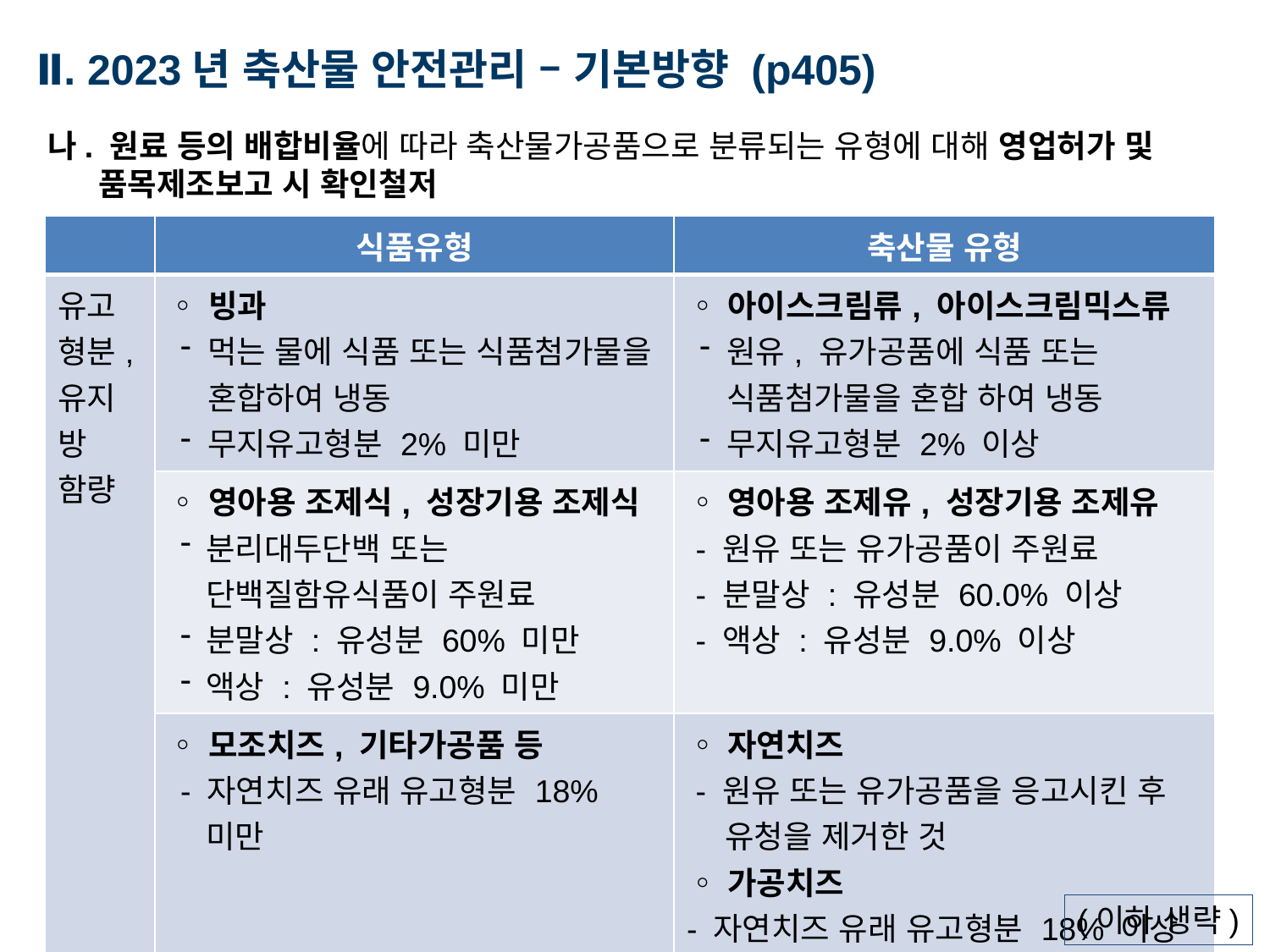

Ⅱ. 2023년 축산물 안전관리 – 기본방향 (p405)
나. 원료 등의 배합비율에 따라 축산물가공품으로 분류되는 유형에 대해 영업허가 및 품목제조보고 시 확인철저
|  | 식품유형 | 축산물 유형 |
| --- | --- | --- |
| 유고형분, 유지방 함량 | ◦빙과 먹는 물에 식품 또는 식품첨가물을 혼합하여 냉동 무지유고형분 2% 미만 | ◦아이스크림류, 아이스크림믹스류 원유, 유가공품에 식품 또는 식품첨가물을 혼합 하여 냉동 무지유고형분 2% 이상 |
|  | ◦영아용 조제식, 성장기용 조제식 분리대두단백 또는 단백질함유식품이 주원료 분말상 : 유성분 60% 미만 액상 : 유성분 9.0% 미만 | ◦영아용 조제유, 성장기용 조제유 - 원유 또는 유가공품이 주원료 - 분말상 : 유성분 60.0% 이상 - 액상 : 유성분 9.0% 이상 |
|  | ◦모조치즈, 기타가공품 등 - 자연치즈 유래 유고형분 18% 미만 | ◦자연치즈 - 원유 또는 유가공품을 응고시킨 후 유청을 제거한 것 ◦가공치즈 - 자연치즈 유래 유고형분 18% 이상 |
|  | ◦발효음료류 등 - 무지유고형분 3% 미만 발효유 | ◦발효유류 - 무지유고형분 3% 이상 |
(이하 생략)